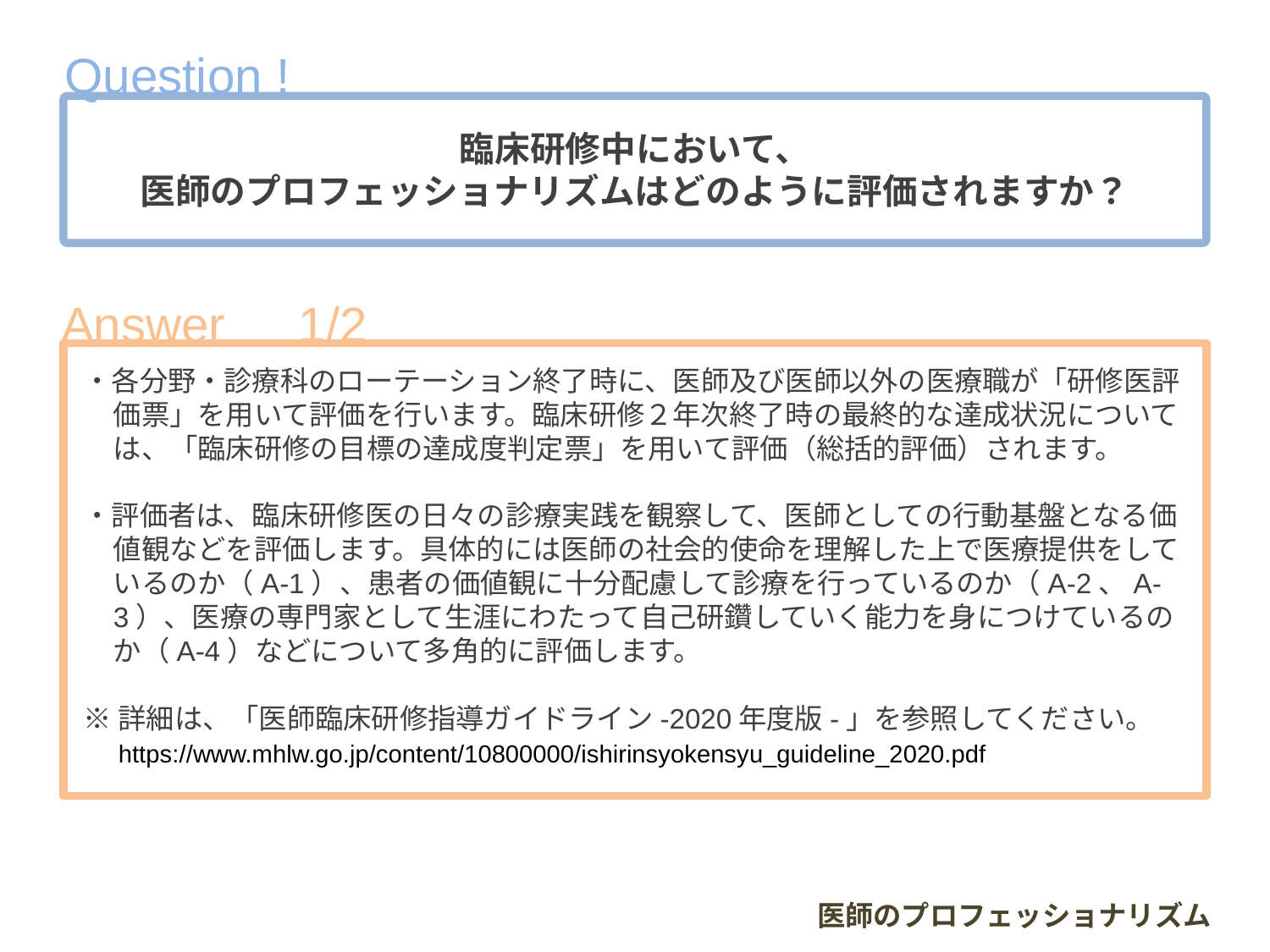

Question !
臨床研修中において、
医師のプロフェッショナリズムはどのように評価されますか？
Answer　1/2
・各分野・診療科のローテーション終了時に、医師及び医師以外の医療職が「研修医評価票」を用いて評価を行います。臨床研修２年次終了時の最終的な達成状況については、「臨床研修の目標の達成度判定票」を用いて評価（総括的評価）されます。

・評価者は、臨床研修医の日々の診療実践を観察して、医師としての行動基盤となる価値観などを評価します。具体的には医師の社会的使命を理解した上で医療提供をしているのか（A-1）、患者の価値観に十分配慮して診療を行っているのか（A-2、A-3）、医療の専門家として生涯にわたって自己研鑽していく能力を身につけているのか（A-4）などについて多角的に評価します。

※詳細は、「医師臨床研修指導ガイドライン-2020年度版-」を参照してください。
　https://www.mhlw.go.jp/content/10800000/ishirinsyokensyu_guideline_2020.pdf
医師のプロフェッショナリズム